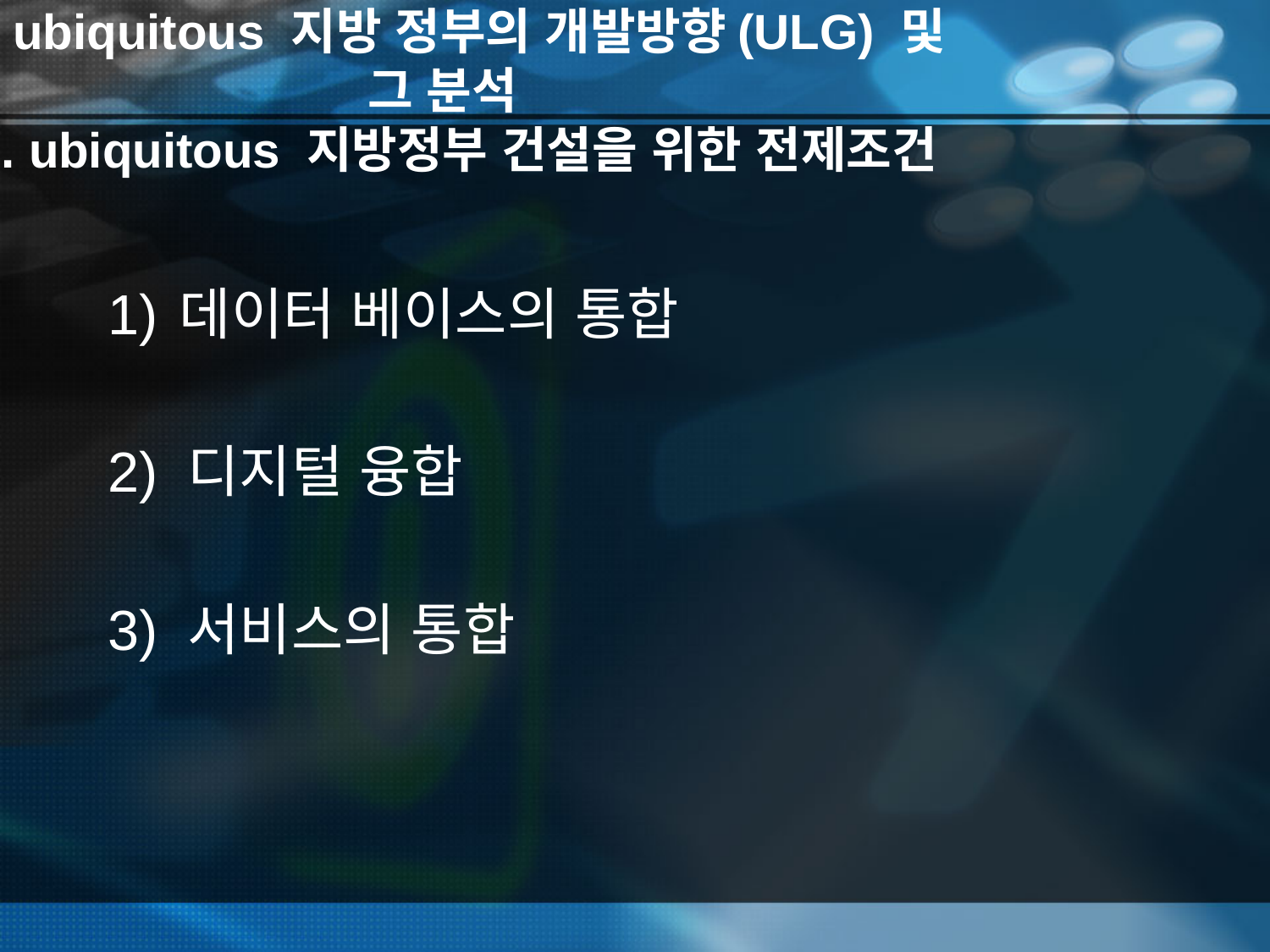

# Ⅲ. ubiquitous 지방 정부의 개발방향(ULG) 및 그 분석 1. ubiquitous 지방정부 건설을 위한 전제조건
데이터 베이스의 통합

2) 디지털 융합

3) 서비스의 통합